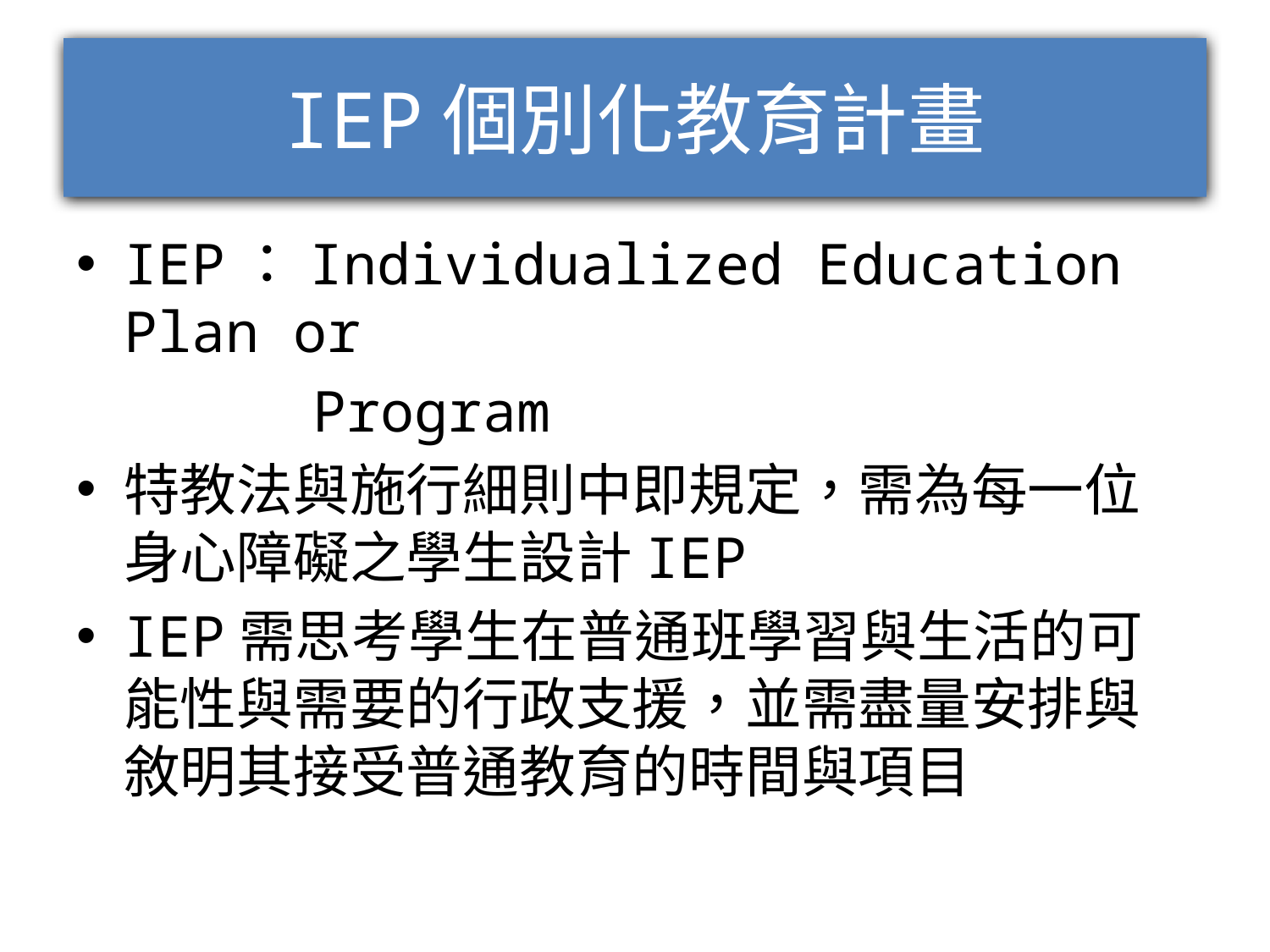

# IEP個別化教育計畫
IEP：Individualized Education Plan or
       Program
特教法與施行細則中即規定，需為每一位身心障礙之學生設計IEP
IEP需思考學生在普通班學習與生活的可能性與需要的行政支援，並需盡量安排與敘明其接受普通教育的時間與項目